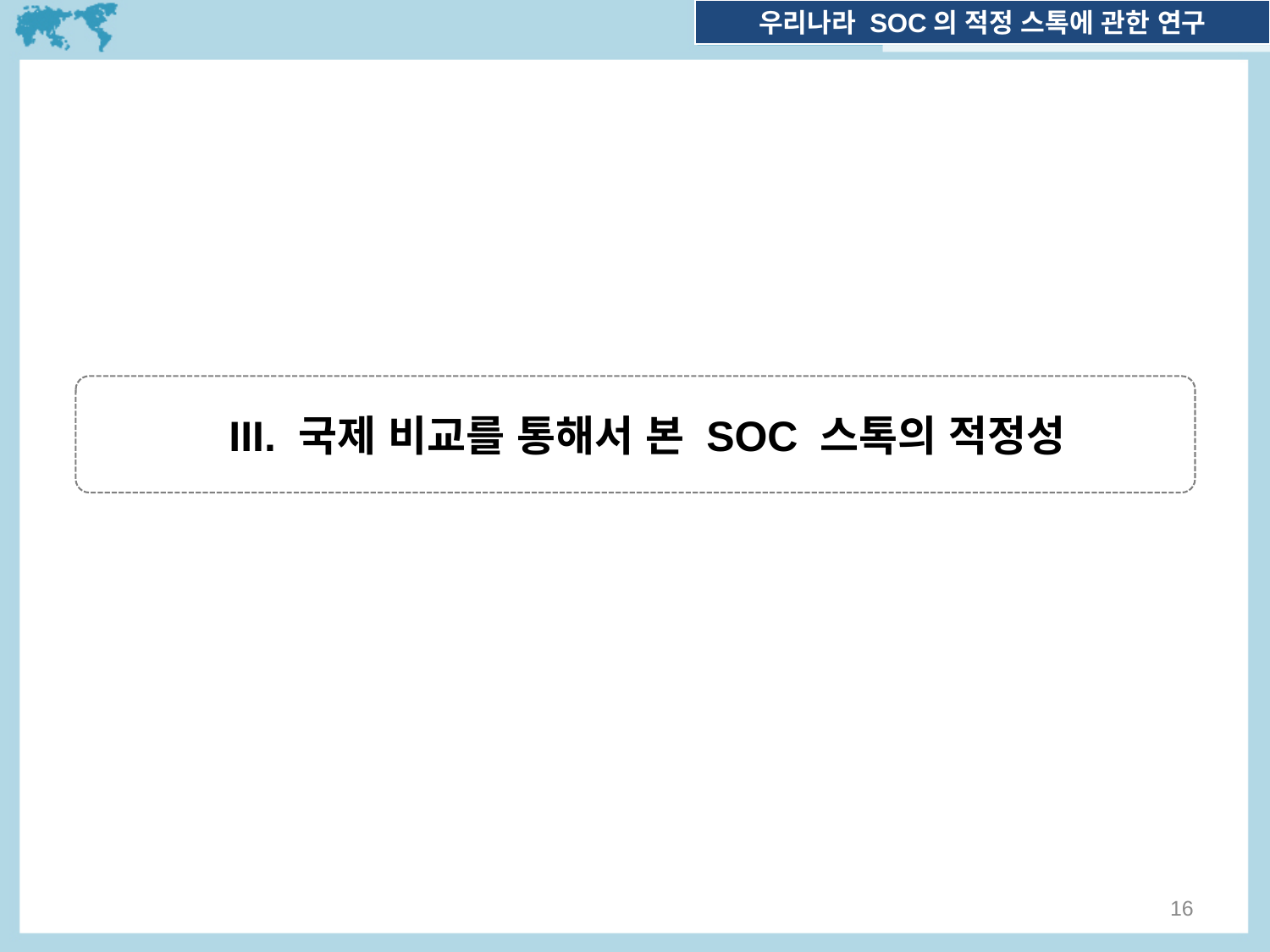

III. 국제 비교를 통해서 본 SOC 스톡의 적정성
16